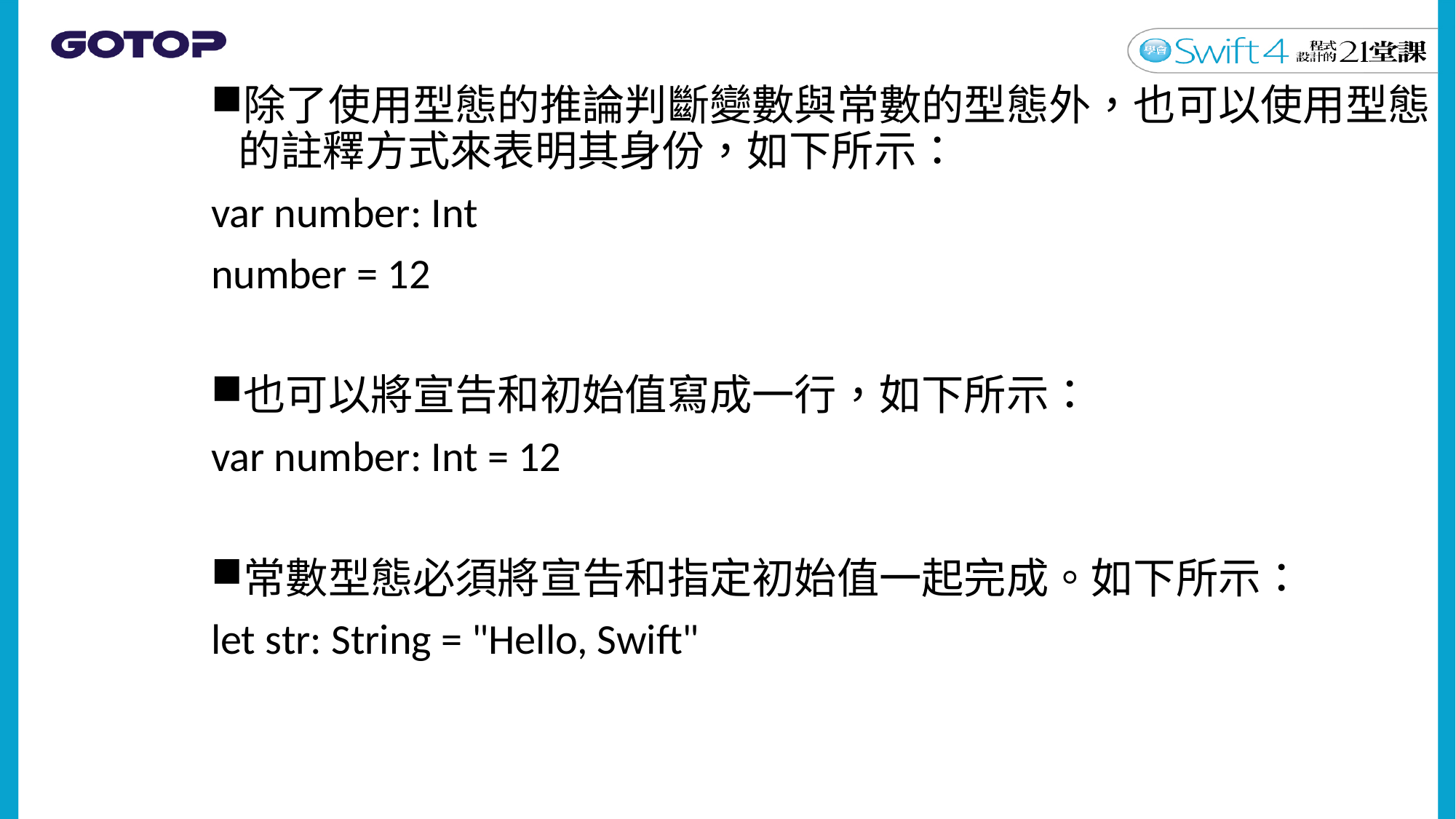

除了使用型態的推論判斷變數與常數的型態外，也可以使用型態的註釋方式來表明其身份，如下所示：
var number: Int
number = 12

也可以將宣告和初始值寫成一行，如下所示：
var number: Int = 12

常數型態必須將宣告和指定初始值一起完成。如下所示：
let str: String = "Hello, Swift"